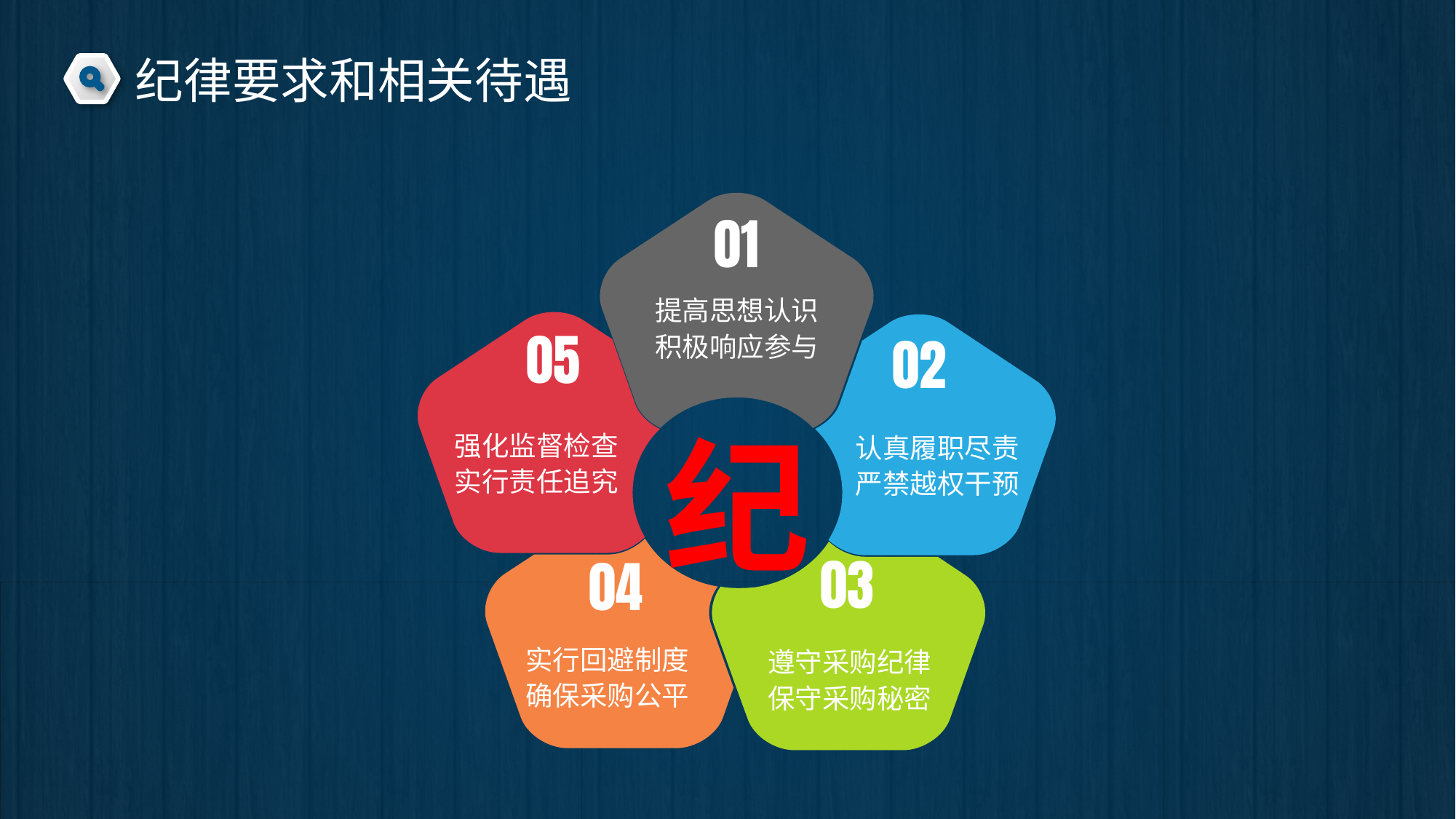

纪律要求和相关待遇

提高思想认识
积极响应参与
01
强化监督检查
实行责任追究
05
认真履职尽责
严禁越权干预
02
纪
实行回避制度
确保采购公平
04
遵守采购纪律
保守采购秘密
03